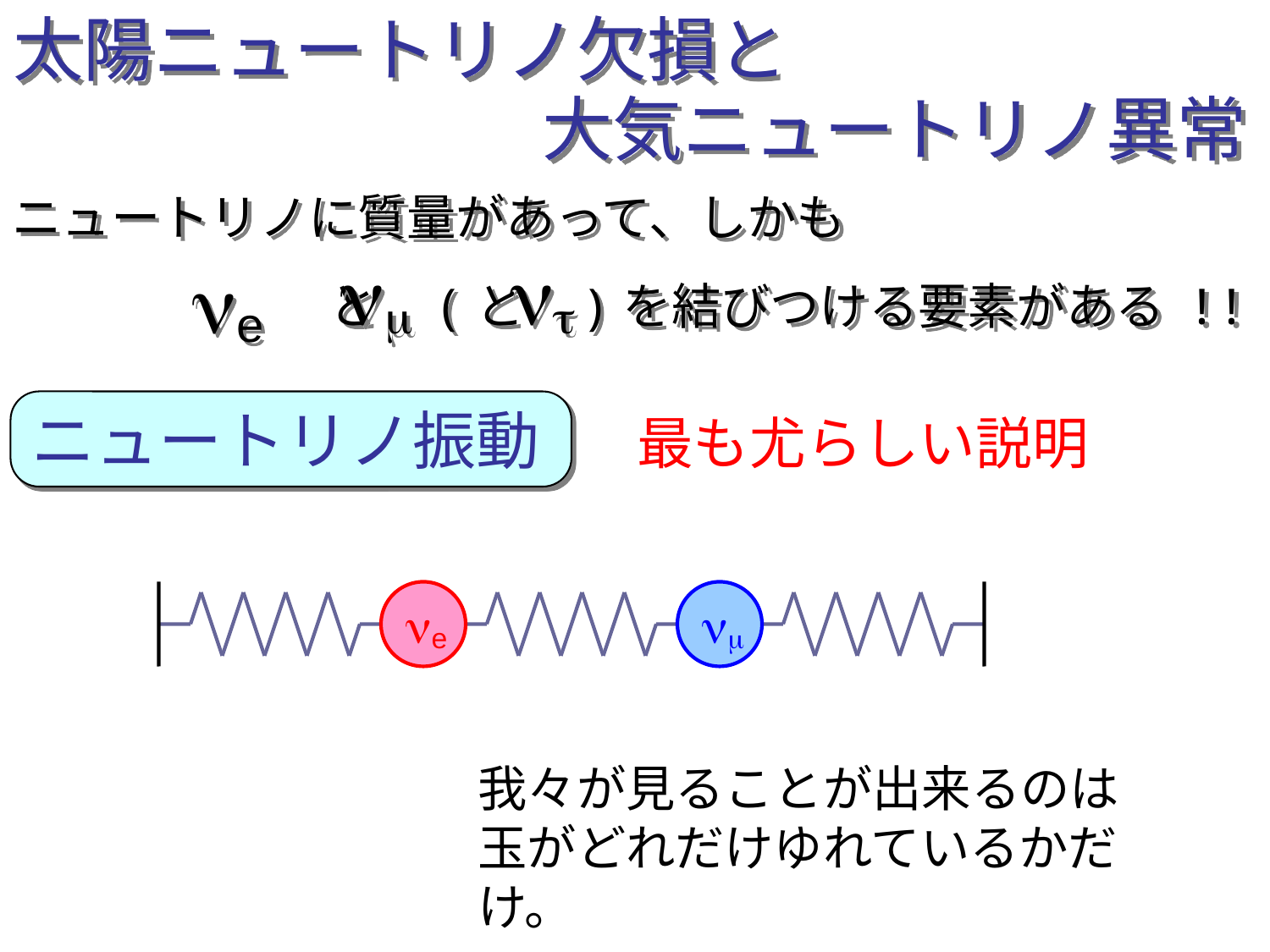

# 太陽ニュートリノ欠損と
大気ニュートリノ異常
ニュートリノに質量があって、しかも
νμ
ντ
νe
と    (と    )を結びつける要素がある !!
ニュートリノ振動
最も尤らしい説明

νe
νμ

我々が見ることが出来るのは　玉がどれだけゆれているかだけ。